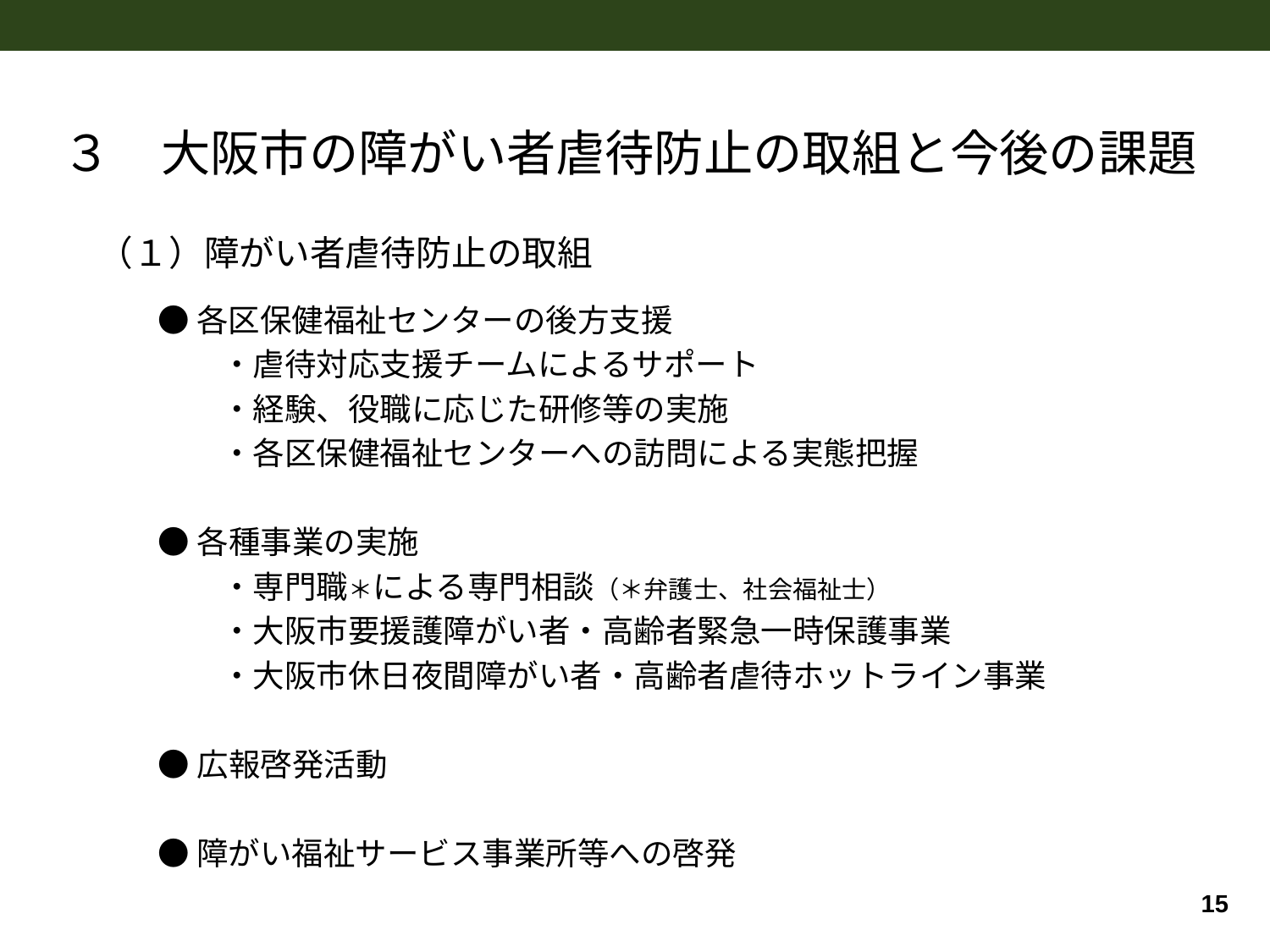

３　大阪市の障がい者虐待防止の取組と今後の課題

　（１）障がい者虐待防止の取組
　　　● 各区保健福祉センターの後方支援
　　　　　・虐待対応支援チームによるサポート
　　　　　・経験、役職に応じた研修等の実施
　　　　　・各区保健福祉センターへの訪問による実態把握

　　　● 各種事業の実施
　　　　　・専門職＊による専門相談（＊弁護士、社会福祉士）
　　　　　・大阪市要援護障がい者・高齢者緊急一時保護事業
　　　　　・大阪市休日夜間障がい者・高齢者虐待ホットライン事業

　　　● 広報啓発活動

　　　● 障がい福祉サービス事業所等への啓発
15